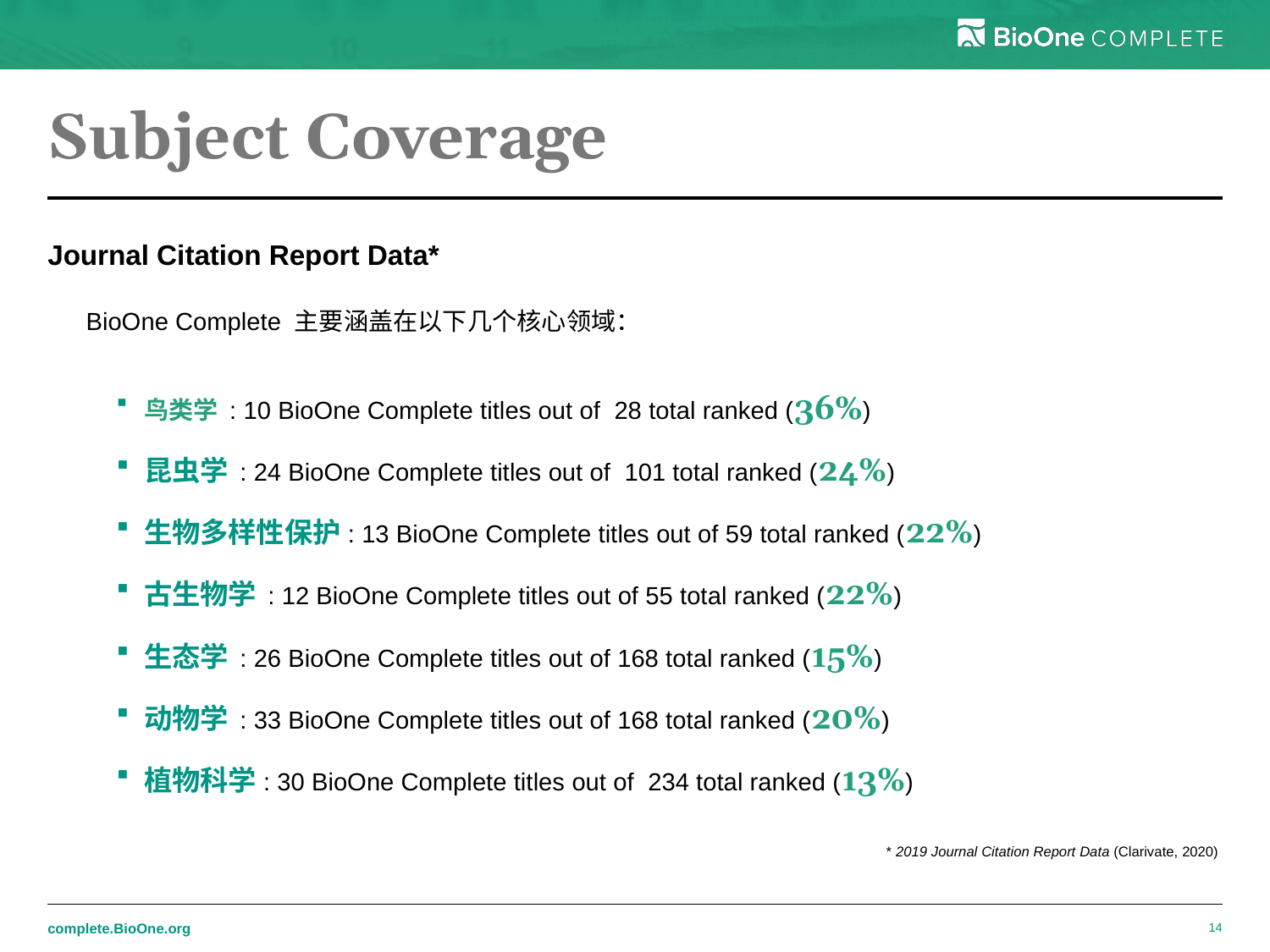

# Subject Coverage
Journal Citation Report Data*
BioOne Complete 主要涵盖在以下几个核心领域：
鸟类学 : 10 BioOne Complete titles out of  28 total ranked (36%)
昆虫学 : 24 BioOne Complete titles out of  101 total ranked (24%)
生物多样性保护: 13 BioOne Complete titles out of 59 total ranked (22%)
古生物学 : 12 BioOne Complete titles out of 55 total ranked (22%)
生态学 : 26 BioOne Complete titles out of 168 total ranked (15%)
动物学 : 33 BioOne Complete titles out of 168 total ranked (20%)
植物科学: 30 BioOne Complete titles out of  234 total ranked (13%)
* 2019 Journal Citation Report Data (Clarivate, 2020)

complete.BioOne.org
14